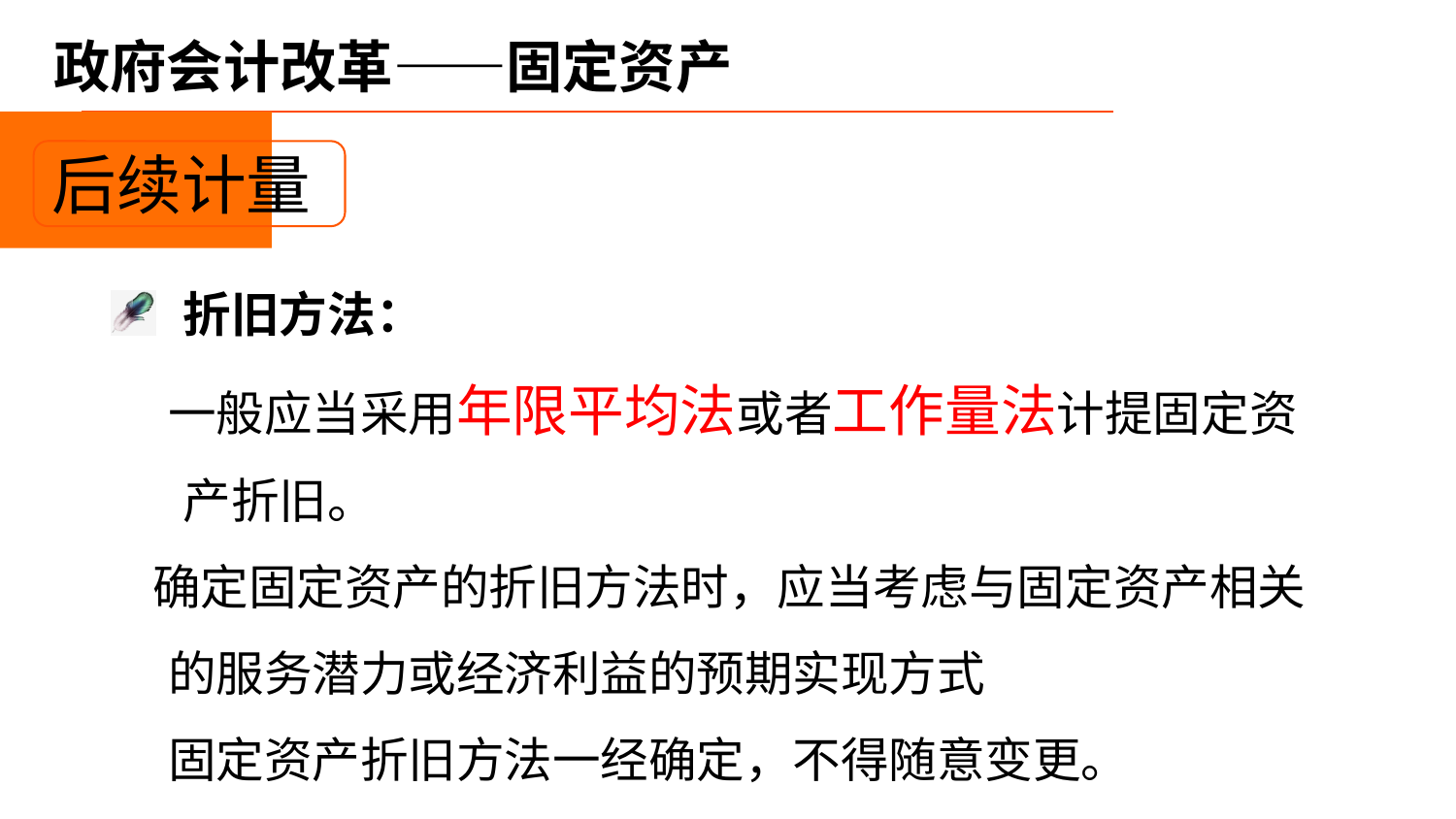

# 政府会计改革——固定资产

后续计量
折旧方法：
一般应当采用年限平均法或者工作量法计提固定资产折旧。
确定固定资产的折旧方法时，应当考虑与固定资产相关的服务潜力或经济利益的预期实现方式
固定资产折旧方法一经确定，不得随意变更。

例：4